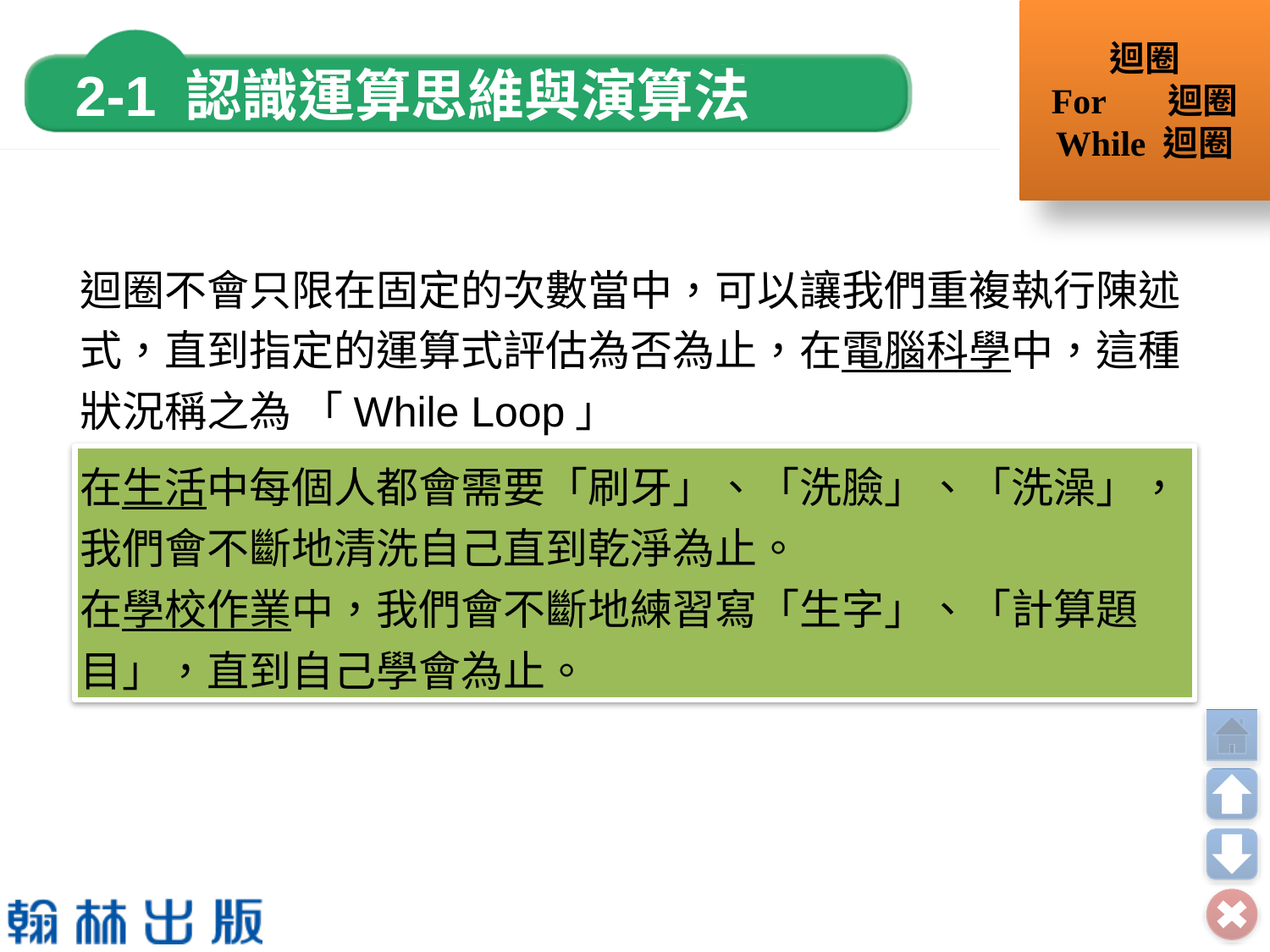

迴圈
For      迴圈
While 迴圈
迴圈不會只限在固定的次數當中，可以讓我們重複執行陳述式，直到指定的運算式評估為否為止，在電腦科學中，這種狀況稱之為 「While Loop」
在生活中每個人都會需要「刷牙」、「洗臉」、「洗澡」，我們會不斷地清洗自己直到乾淨為止。
在學校作業中，我們會不斷地練習寫「生字」、「計算題目」，直到自己學會為止。